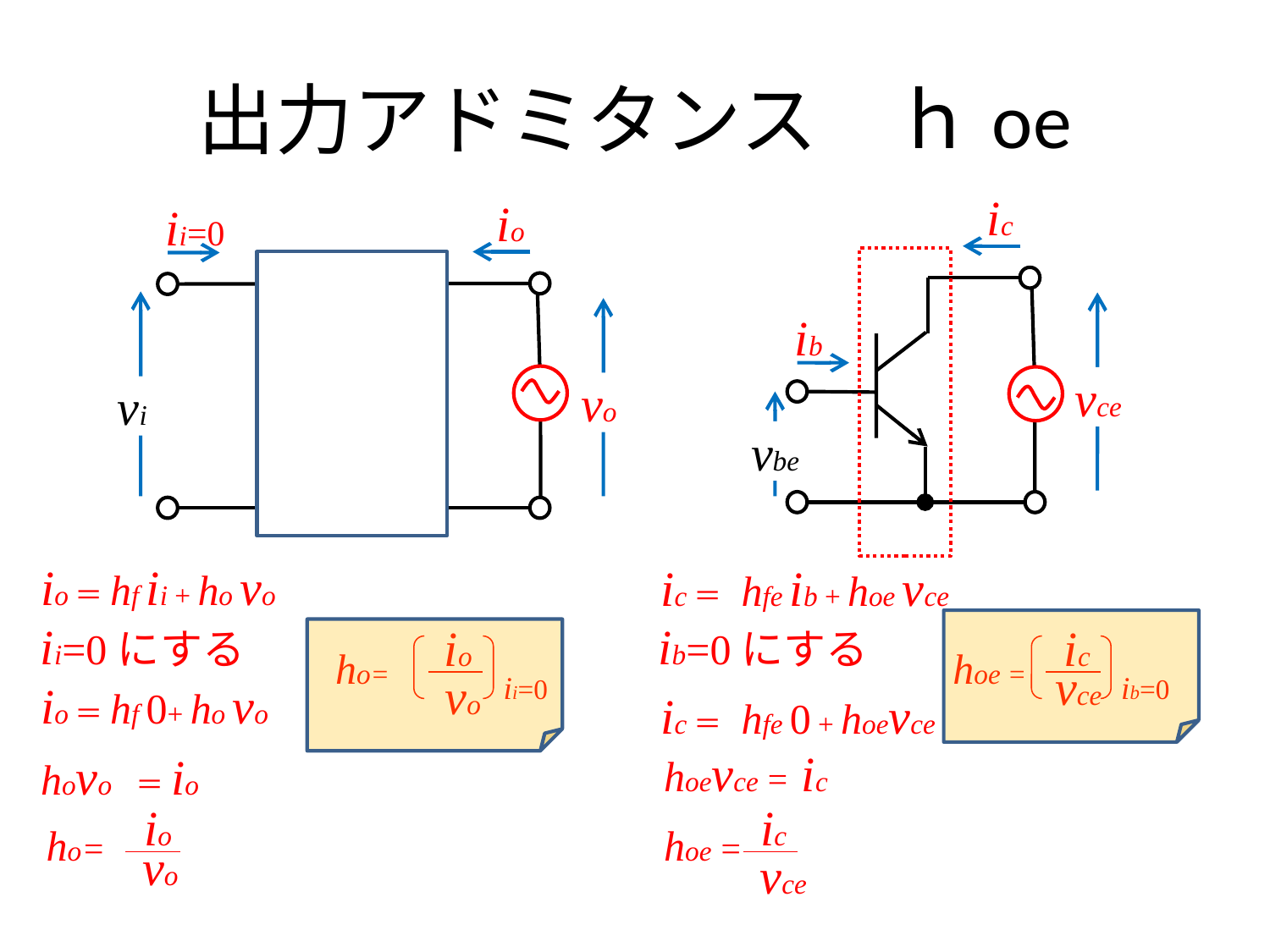

# 出力アドミタンス　ｈoe
ic
io
ii=0

ib

vce
vo
vi

vbe

io＝hf ii + ho vo
ic＝  hfe ib + hoe vce

ii=0にする
ib=0にする
io
ic

ho=
hoe =
vce
vo
ii=0
ib=0
io＝hf 0+ ho vo
ic＝  hfe 0 + hoevce

hoevce = ic
hovo ＝io
io
ic
ho=
hoe =
vo
vce